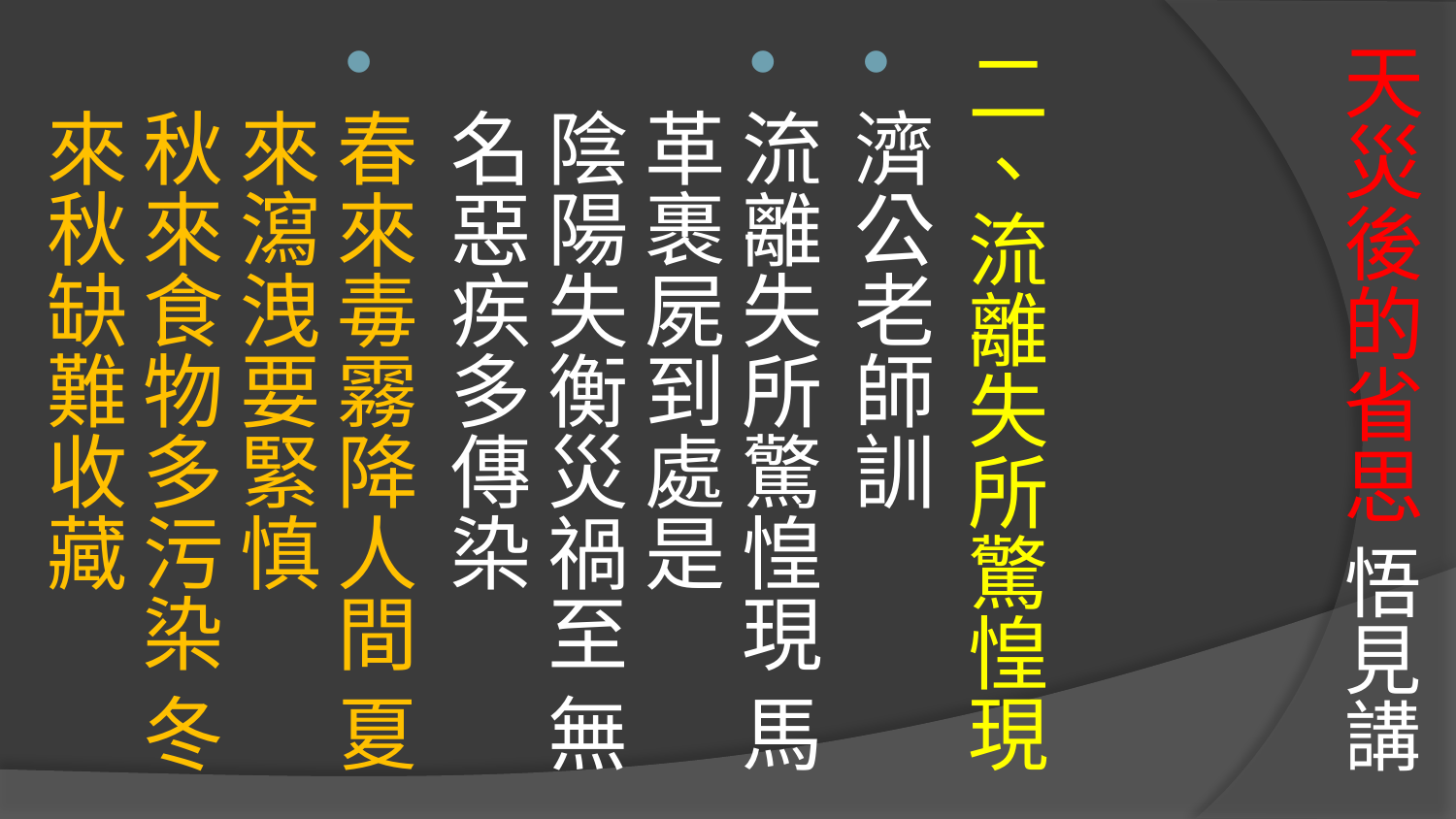

# 天災後的省思 悟見講
二、流離失所驚惶現
濟公老師訓
流離失所驚惶現 馬革裹屍到處是 
陰陽失衡災禍至 無名惡疾多傳染
春來毒霧降人間 夏來瀉洩要緊慎 
秋來食物多污染 冬來秋缺難收藏